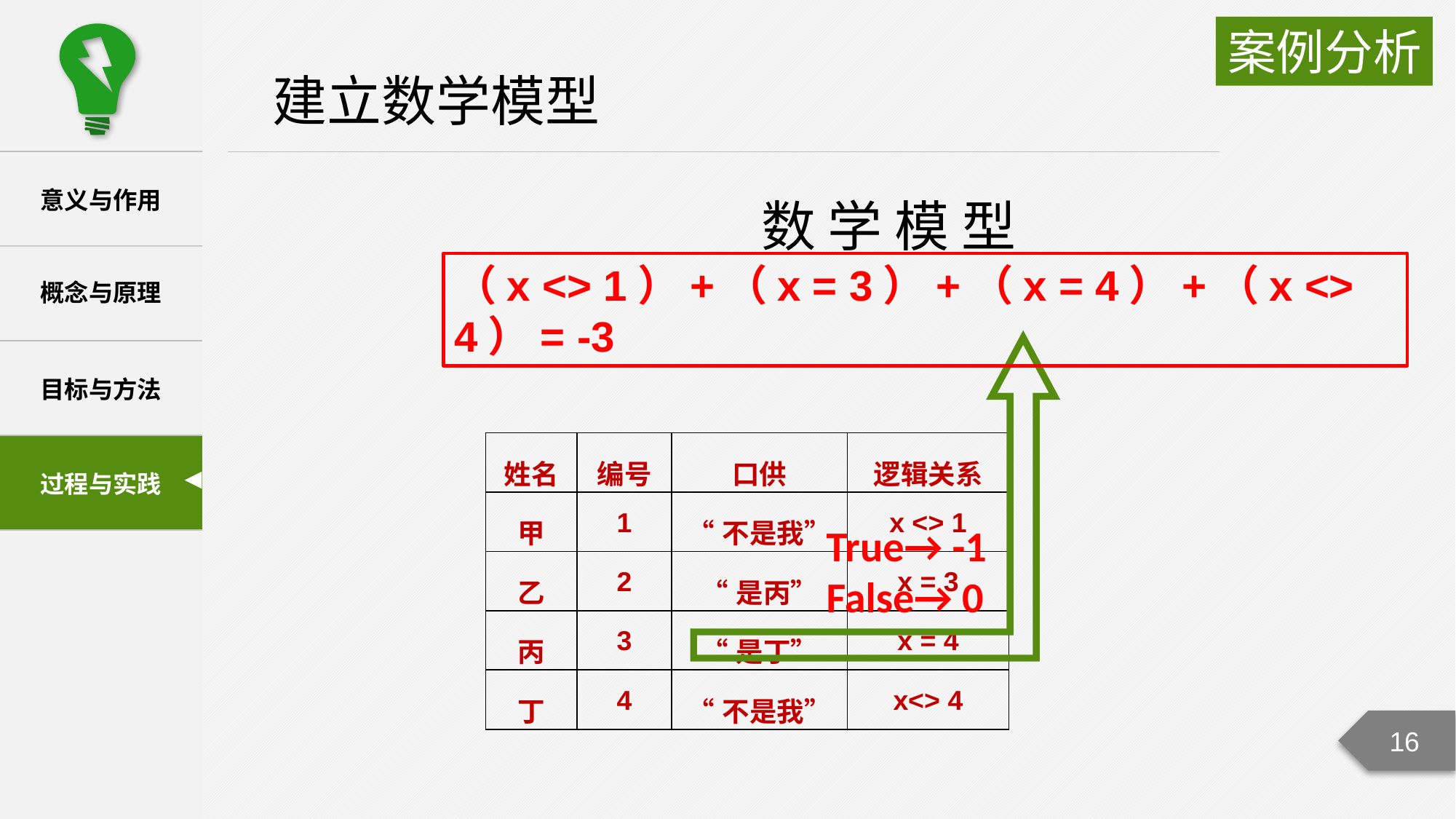

建立数学模型
数 学 模 型
（x <> 1）+（x = 3）+（x = 4）+（x <> 4）= -3

| 姓名 | 编号 | 口供 | 逻辑关系 |
| --- | --- | --- | --- |
| 甲 | 1 | “不是我” | x <> 1 |
| 乙 | 2 | “是丙” | x = 3 |
| 丙 | 3 | “是丁” | x = 4 |
| 丁 | 4 | “不是我” | x<> 4 |
True→ -1
False→ 0